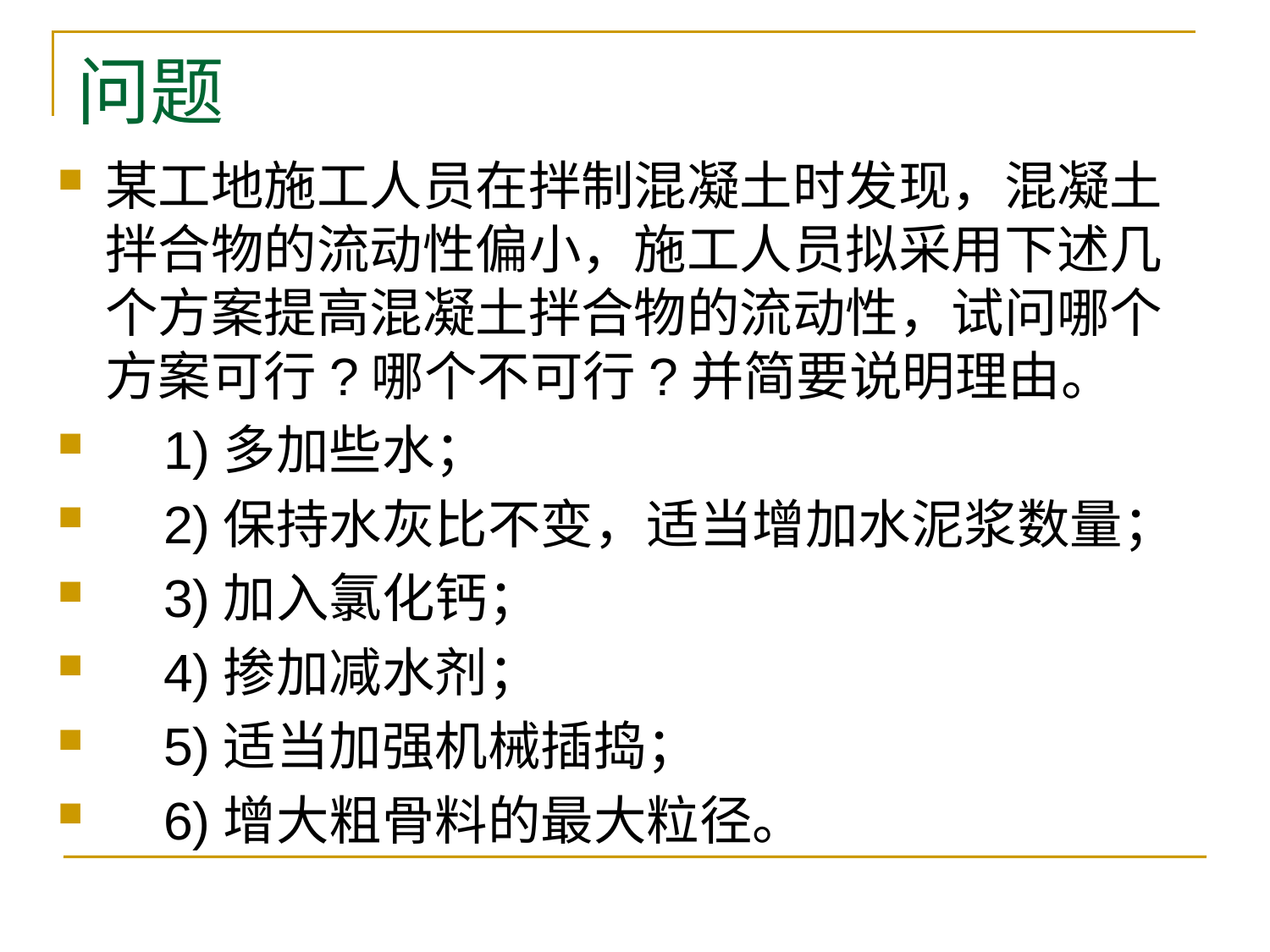

# 问题
某工地施工人员在拌制混凝土时发现，混凝土拌合物的流动性偏小，施工人员拟采用下述几个方案提高混凝土拌合物的流动性，试问哪个方案可行?哪个不可行?并简要说明理由。
    1)多加些水；
    2)保持水灰比不变，适当增加水泥浆数量；
    3)加入氯化钙；
    4)掺加减水剂；
    5)适当加强机械插捣；
    6)增大粗骨料的最大粒径。